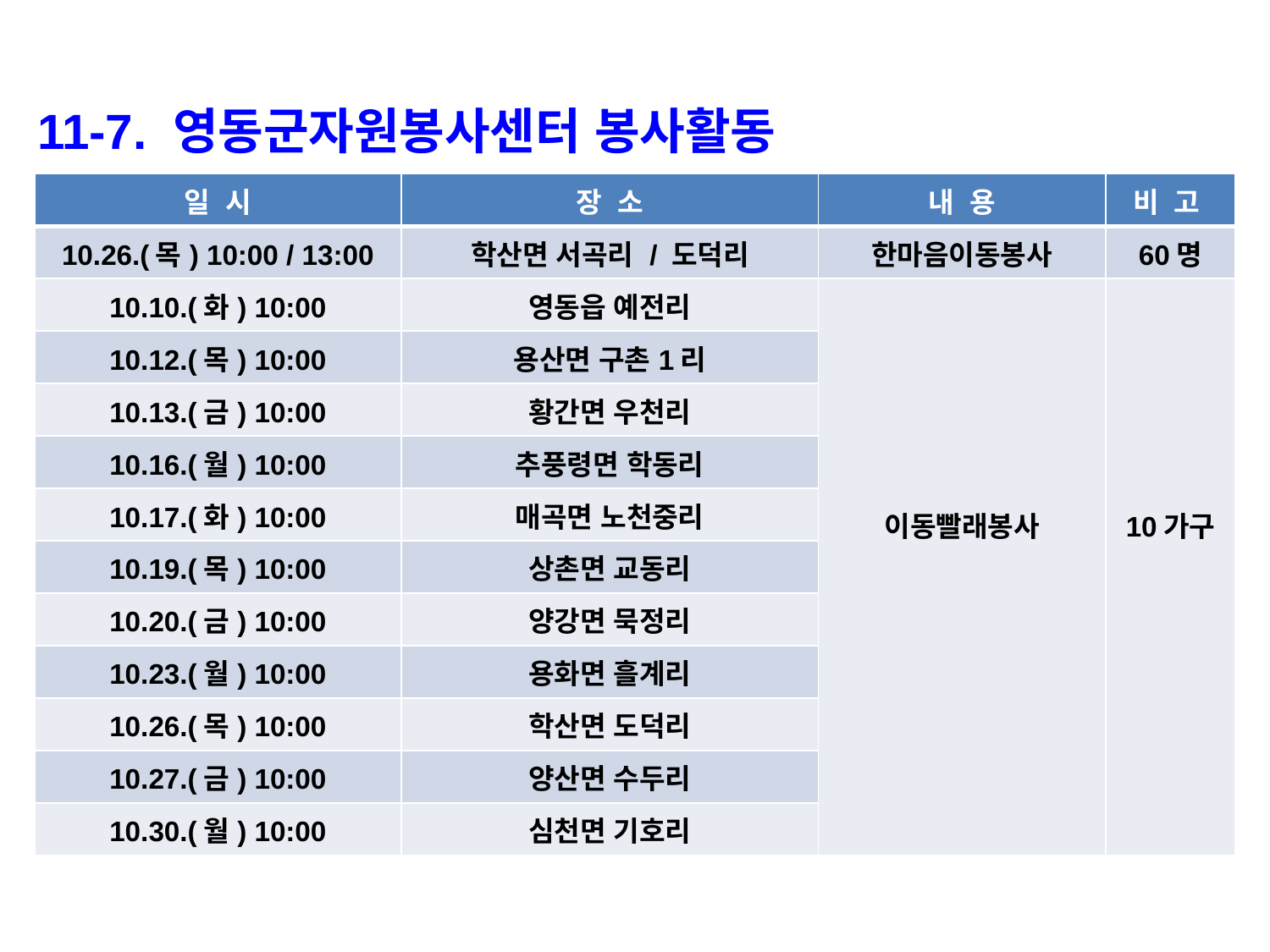

11-7. 영동군자원봉사센터 봉사활동
| 일 시 | 장 소 | 내 용 | 비 고 |
| --- | --- | --- | --- |
| 10.26.(목) 10:00 / 13:00 | 학산면 서곡리 / 도덕리 | 한마음이동봉사 | 60명 |
| 10.10.(화) 10:00 | 영동읍 예전리 | 이동빨래봉사 | 10가구 |
| 10.12.(목) 10:00 | 용산면 구촌1리 |  |  |
| 10.13.(금) 10:00 | 황간면 우천리 |  |  |
| 10.16.(월) 10:00 | 추풍령면 학동리 |  |  |
| 10.17.(화) 10:00 | 매곡면 노천중리 |  |  |
| 10.19.(목) 10:00 | 상촌면 교동리 |  |  |
| 10.20.(금) 10:00 | 양강면 묵정리 |  |  |
| 10.23.(월) 10:00 | 용화면 흘계리 |  |  |
| 10.26.(목) 10:00 | 학산면 도덕리 |  |  |
| 10.27.(금) 10:00 | 양산면 수두리 |  |  |
| 10.30.(월) 10:00 | 심천면 기호리 |  |  |